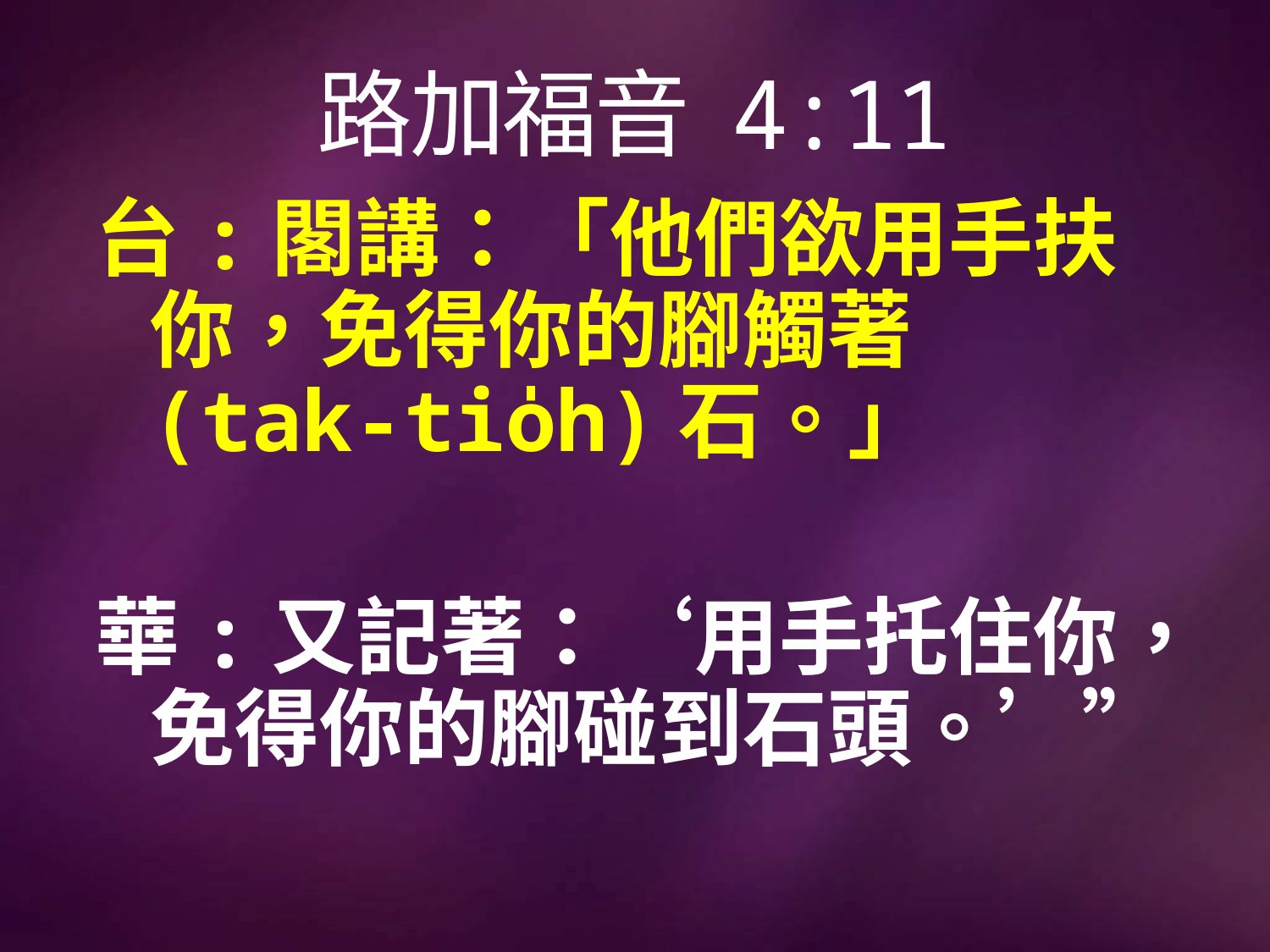

# 路加福音 4:11
台:閣講：「他們欲用手扶你，免得你的腳觸著(tak-tio̍h)石。」

華:又記著：‘用手托住你，免得你的腳碰到石頭。’”